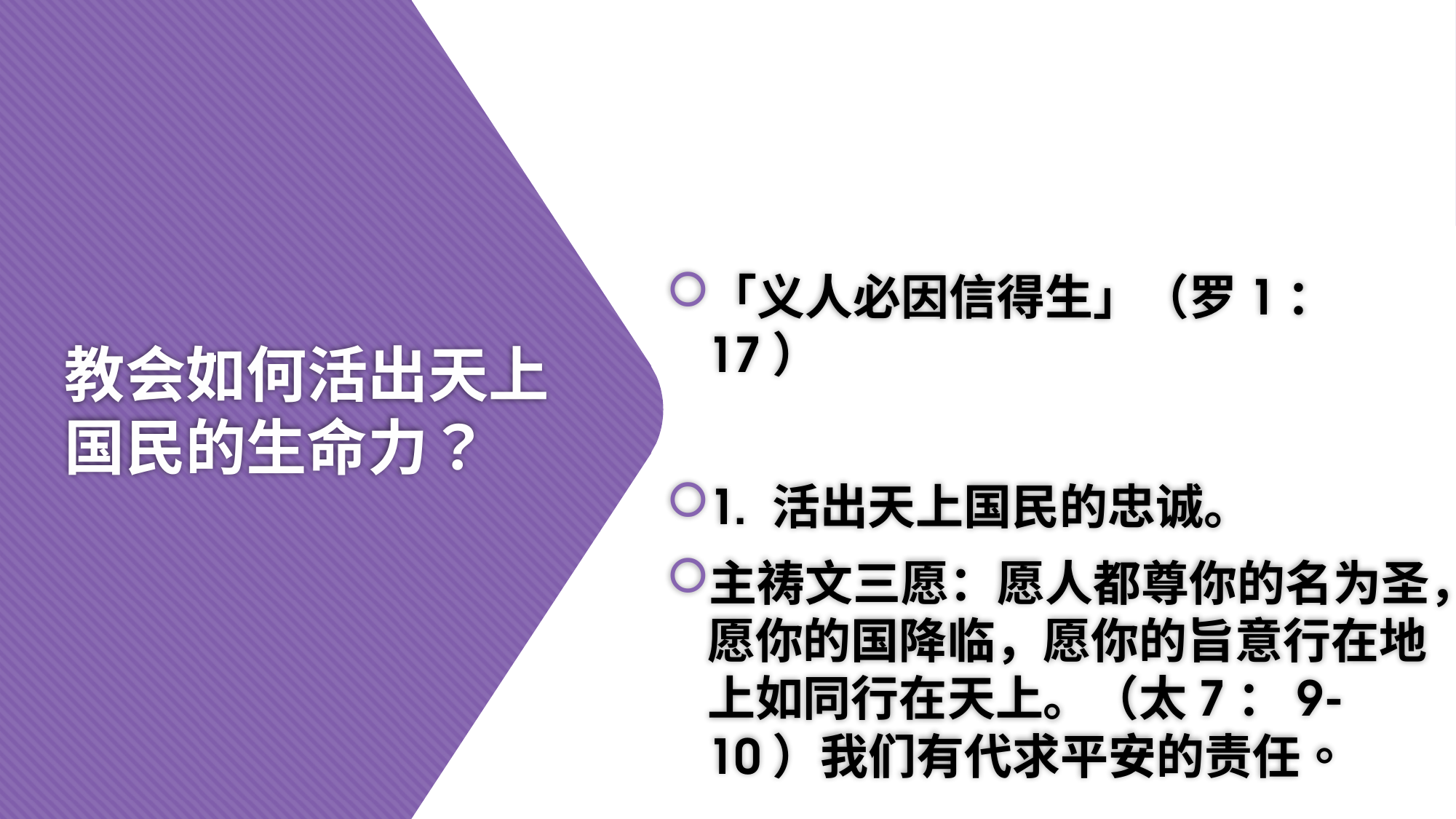

「义人必因信得生」（罗1：17）

1. 活出天上国民的忠诚。
主祷文三愿：愿人都尊你的名为圣，愿你的国降临，愿你的旨意行在地上如同行在天上。（太7：9-10）我们有代求平安的责任。

# 教会如何活出天上国民的生命力？